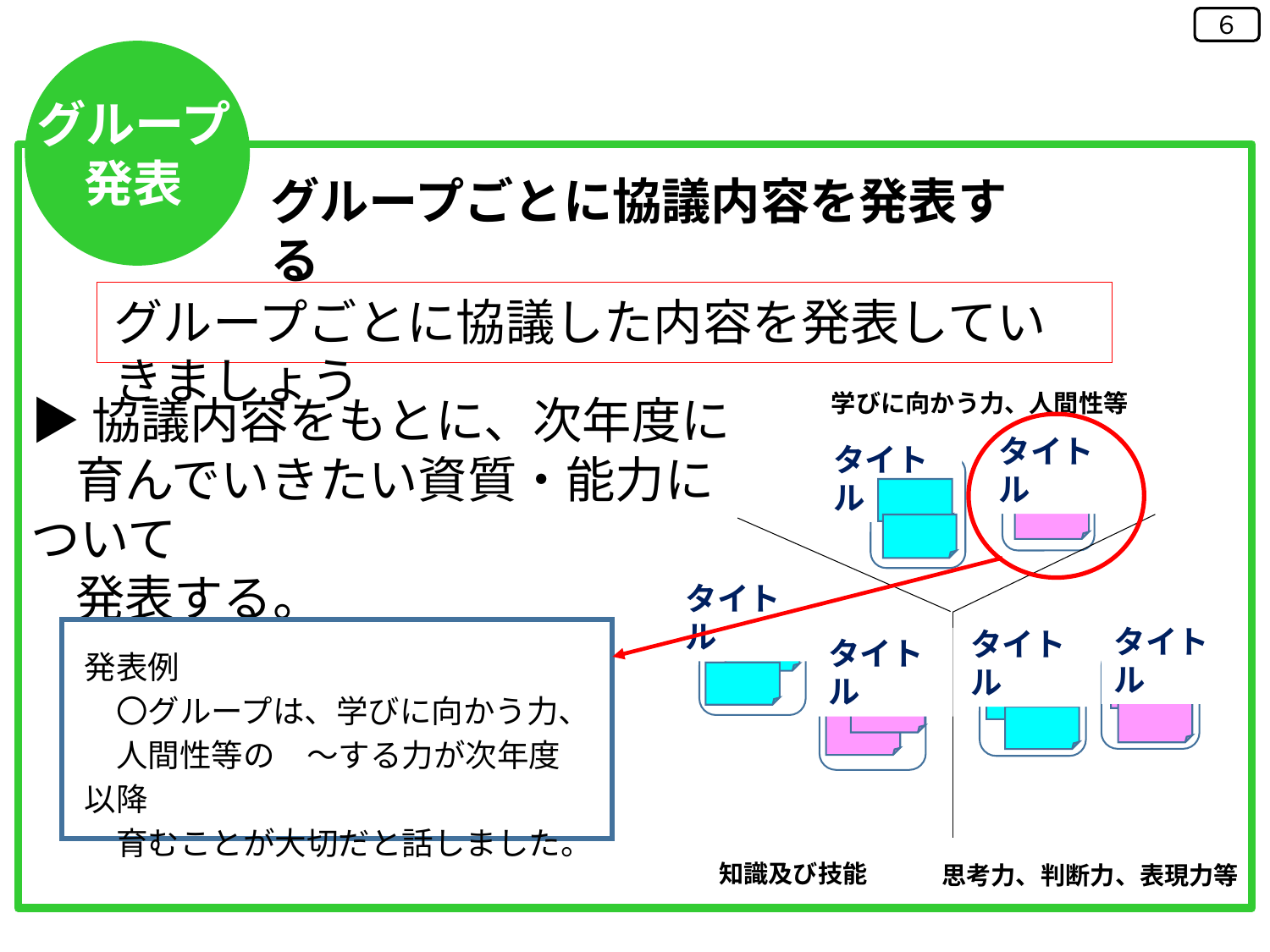

６

グループ
発表

グループごとに協議内容を発表する

グループごとに協議した内容を発表していきましょう
学びに向かう力、人間性等
タイトル
タイトル

タイトル
タイトル

タイトル
タイトル

知識及び技能
思考力、判断力、表現力等
▶協議内容をもとに、次年度に
   育んでいきたい資質・能力について
   発表する。

発表例
　〇グループは、学びに向かう力、
　人間性等の　～する力が次年度以降
　育むことが大切だと話しました。